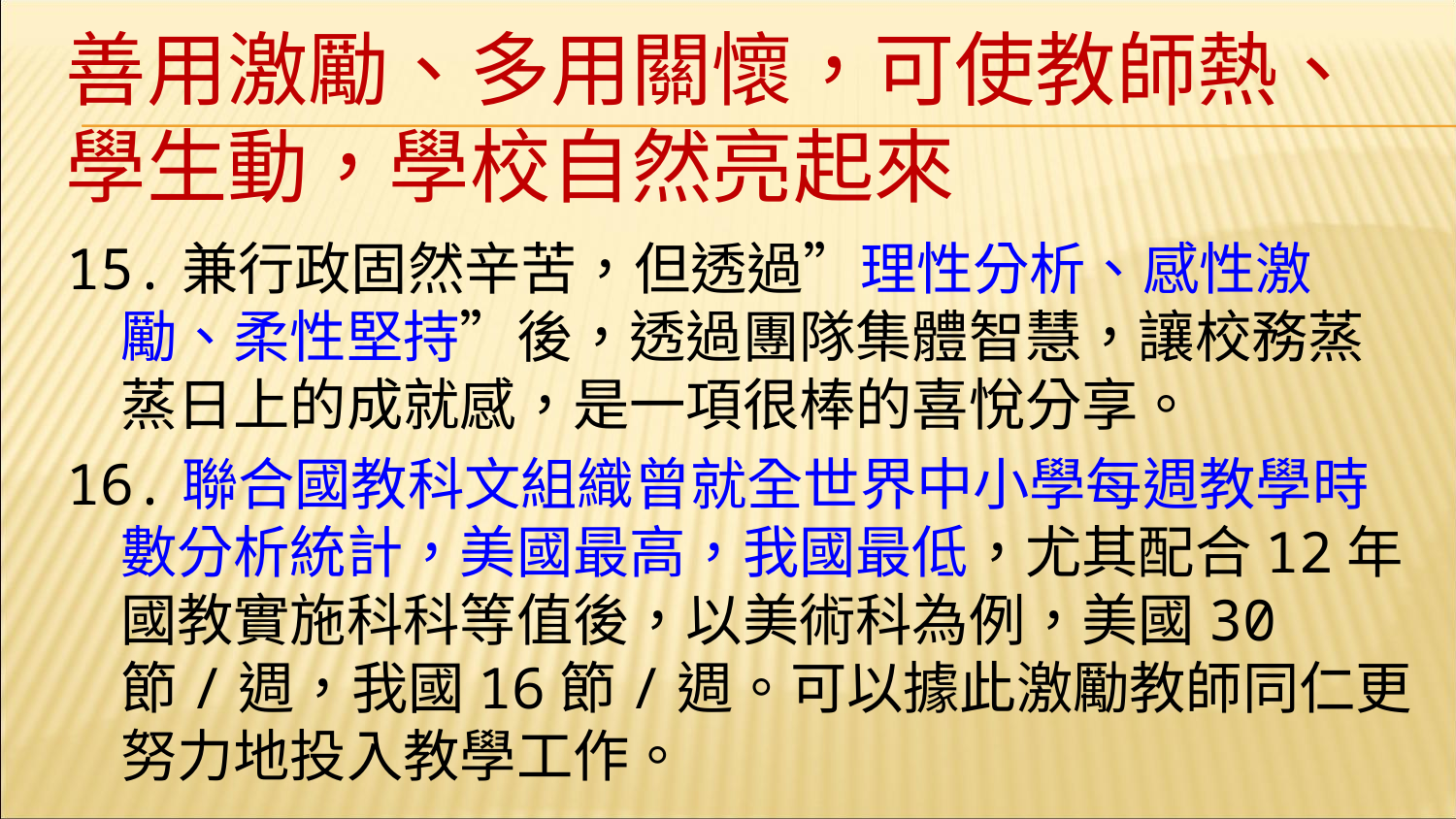

# 善用激勵、多用關懷，可使教師熱、學生動，學校自然亮起來
15.兼行政固然辛苦，但透過”理性分析、感性激勵、柔性堅持”後，透過團隊集體智慧，讓校務蒸蒸日上的成就感，是一項很棒的喜悅分享。
16.聯合國教科文組織曾就全世界中小學每週教學時數分析統計，美國最高，我國最低，尤其配合12年國教實施科科等值後，以美術科為例，美國30節/週，我國16節/週。可以據此激勵教師同仁更努力地投入教學工作。